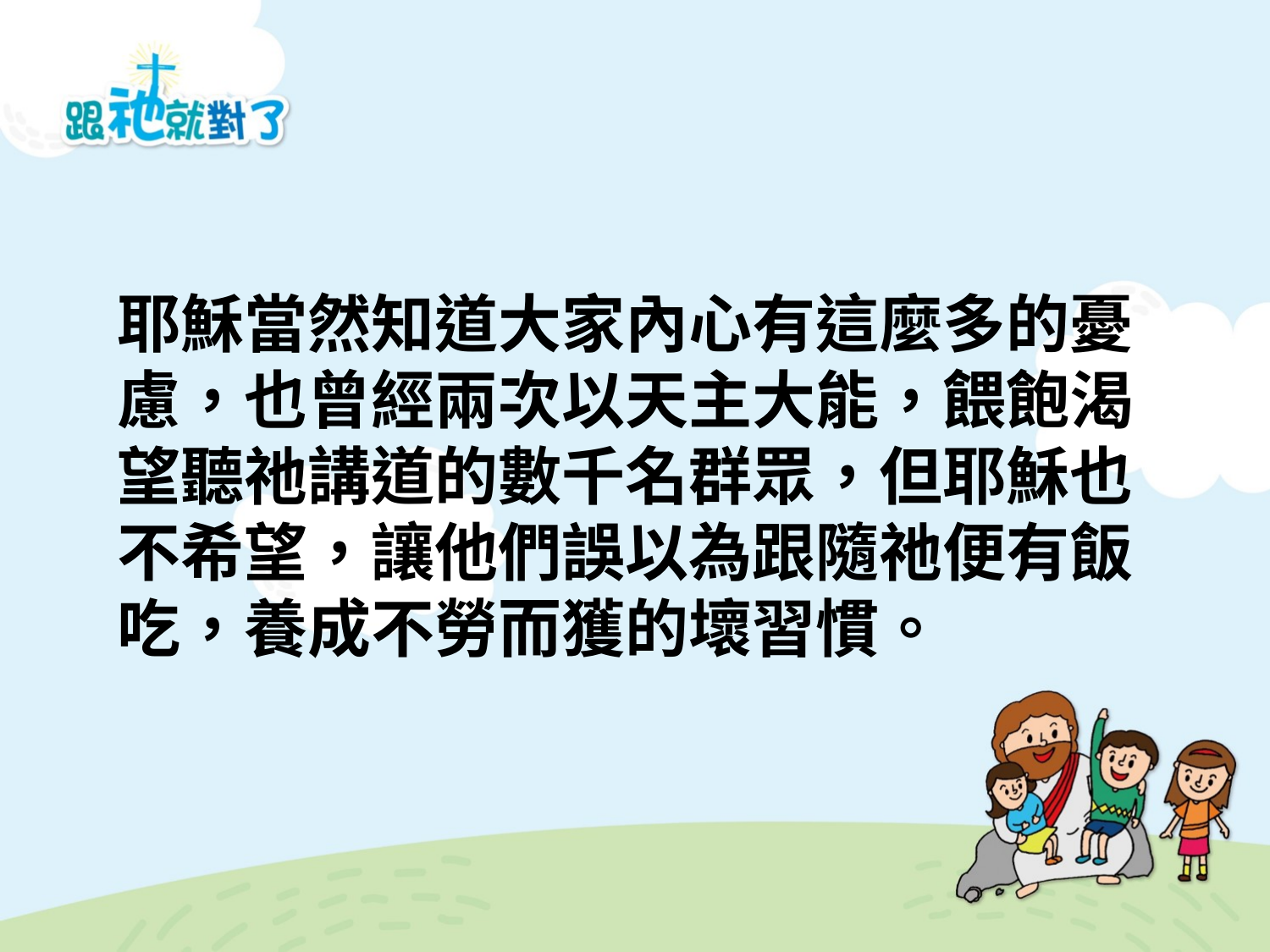

耶穌當然知道大家內心有這麼多的憂慮，也曾經兩次以天主大能，餵飽渴望聽祂講道的數千名群眾，但耶穌也不希望，讓他們誤以為跟隨祂便有飯吃，養成不勞而獲的壞習慣。